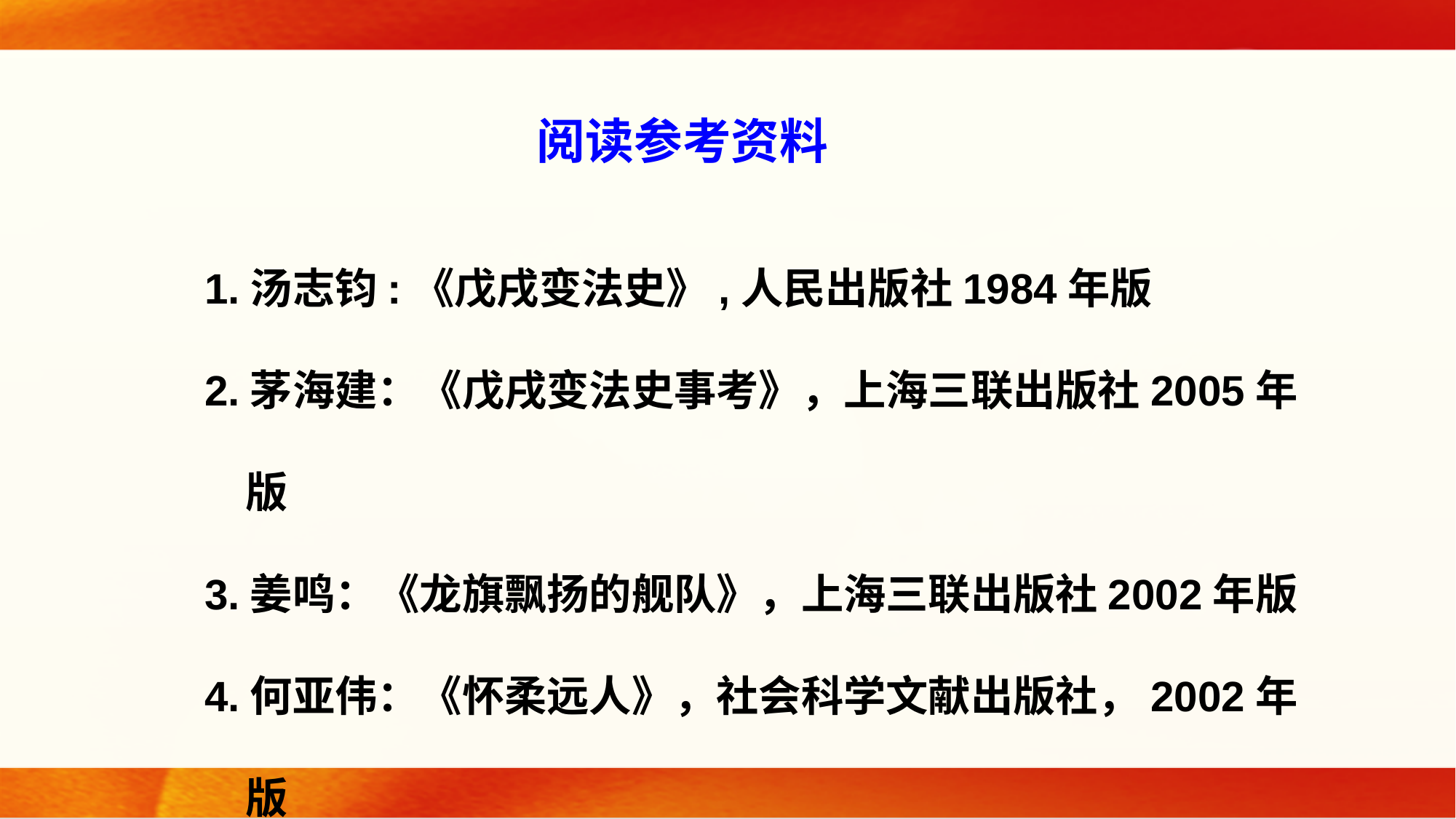

阅读参考资料
1.汤志钧:《戊戌变法史》,人民出版社1984年版
2.茅海建：《戊戌变法史事考》，上海三联出版社2005年版
3.姜鸣：《龙旗飘扬的舰队》，上海三联出版社2002年版
4.何亚伟：《怀柔远人》，社会科学文献出版社，2002年版